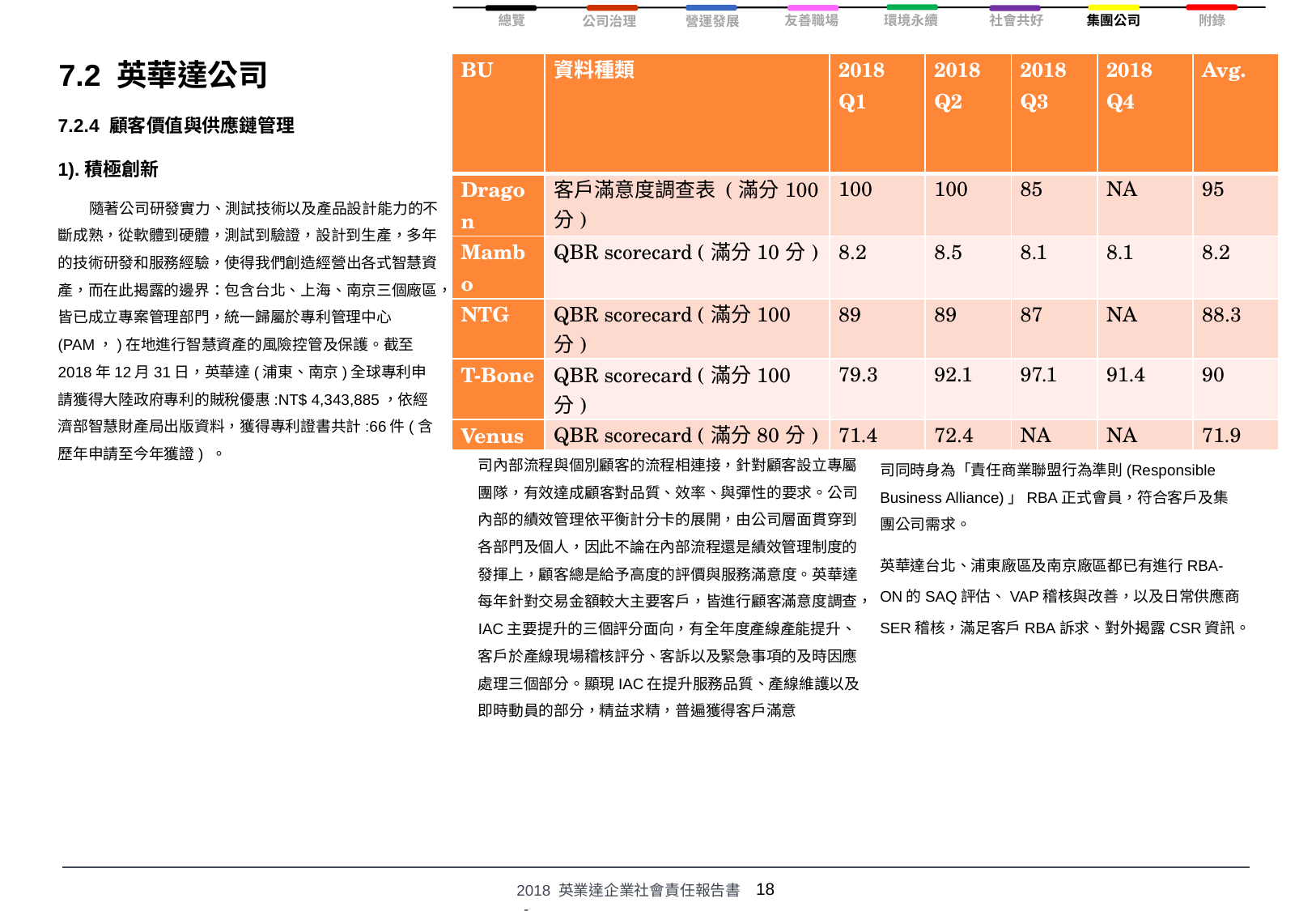

# 7.2 英華達公司
| BU | 資料種類 | 2018 Q1 | 2018 Q2 | 2018 Q3 | 2018 Q4 | Avg. |
| --- | --- | --- | --- | --- | --- | --- |
| Dragon | 客戶滿意度調查表 (滿分100分) | 100 | 100 | 85 | NA | 95 |
| Mambo | QBR scorecard (滿分10分) | 8.2 | 8.5 | 8.1 | 8.1 | 8.2 |
| NTG | QBR scorecard (滿分100分) | 89 | 89 | 87 | NA | 88.3 |
| T-Bone | QBR scorecard (滿分100分) | 79.3 | 92.1 | 97.1 | 91.4 | 90 |
| Venus | QBR scorecard (滿分80分) | 71.4 | 72.4 | NA | NA | 71.9 |

7.2.4 顧客價值與供應鏈管理
1).積極創新
隨著公司研發實力、測試技術以及產品設計能力的不斷成熟，從軟體到硬體，測試到驗證，設計到生產，多年的技術研發和服務經驗，使得我們創造經營出各式智慧資產，而在此揭露的邊界：包含台北、上海、南京三個廠區，皆已成立專案管理部門，統一歸屬於專利管理中心(PAM，)在地進行智慧資產的風險控管及保護。截至2018年12月31日，英華達(浦東、南京)全球專利申請獲得大陸政府專利的賊稅優惠:NT$ 4,343,885，依經濟部智慧財產局出版資料，獲得專利證書共計:66件(含歷年申請至今年獲證) 。

2).顧客服務與顧客滿意度
英華達公司依產業供應鏈緊密聯繫運作的特性，將公司內部流程與個別顧客的流程相連接，針對顧客設立專屬團隊，有效達成顧客對品質、效率、與彈性的要求。公司內部的績效管理依平衡計分卡的展開，由公司層面貫穿到各部門及個人，因此不論在內部流程還是績效管理制度的發揮上，顧客總是給予高度的評價與服務滿意度。英華達每年針對交易金額較大主要客戶，皆進行顧客滿意度調查，IAC主要提升的三個評分面向，有全年度產線產能提升、客戶於產線現場稽核評分、客訴以及緊急事項的及時因應處理三個部分。顯現IAC在提升服務品質、產線維護以及即時動員的部分，精益求精，普遍獲得客戶滿意
3).加入RBA 會員
為了創造更佳的顧客價值，在2018年與集團公司同時身為「責任商業聯盟行為準則(Responsible Business Alliance)」RBA正式會員，符合客戶及集團公司需求。
英華達台北、浦東廠區及南京廠區都已有進行RBA-ON的SAQ評估、VAP稽核與改善，以及日常供應商SER稽核，滿足客戶RBA訴求、對外揭露CSR資訊。